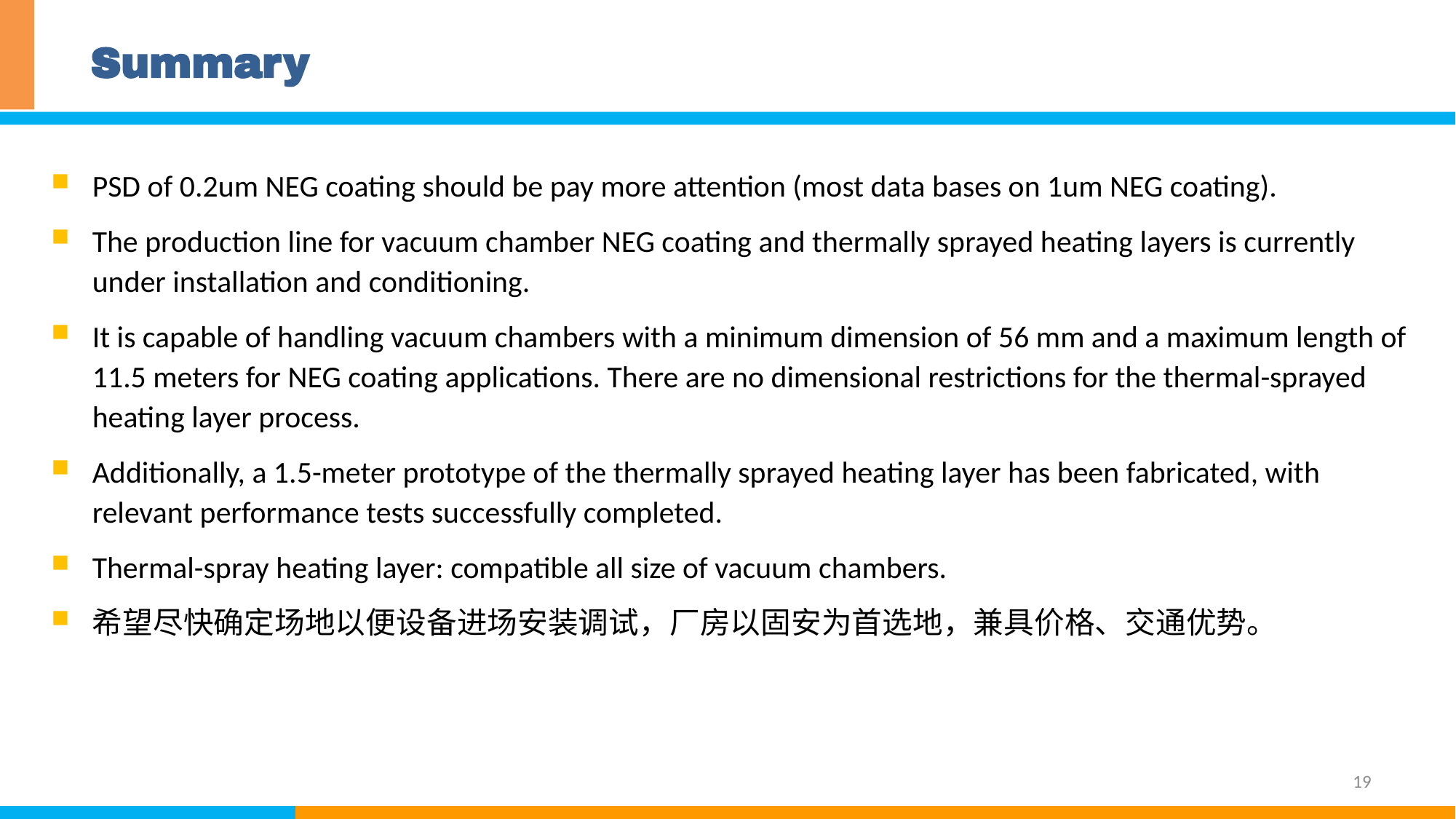

# Summary
PSD of 0.2um NEG coating should be pay more attention (most data bases on 1um NEG coating).
The production line for vacuum chamber NEG coating and thermally sprayed heating layers is currently under installation and conditioning.
It is capable of handling vacuum chambers with a minimum dimension of 56 mm and a maximum length of 11.5 meters for NEG coating applications. There are no dimensional restrictions for the thermal-sprayed heating layer process.
Additionally, a 1.5-meter prototype of the thermally sprayed heating layer has been fabricated, with relevant performance tests successfully completed.
Thermal-spray heating layer: compatible all size of vacuum chambers.
希望尽快确定场地以便设备进场安装调试，厂房以固安为首选地，兼具价格、交通优势。

19